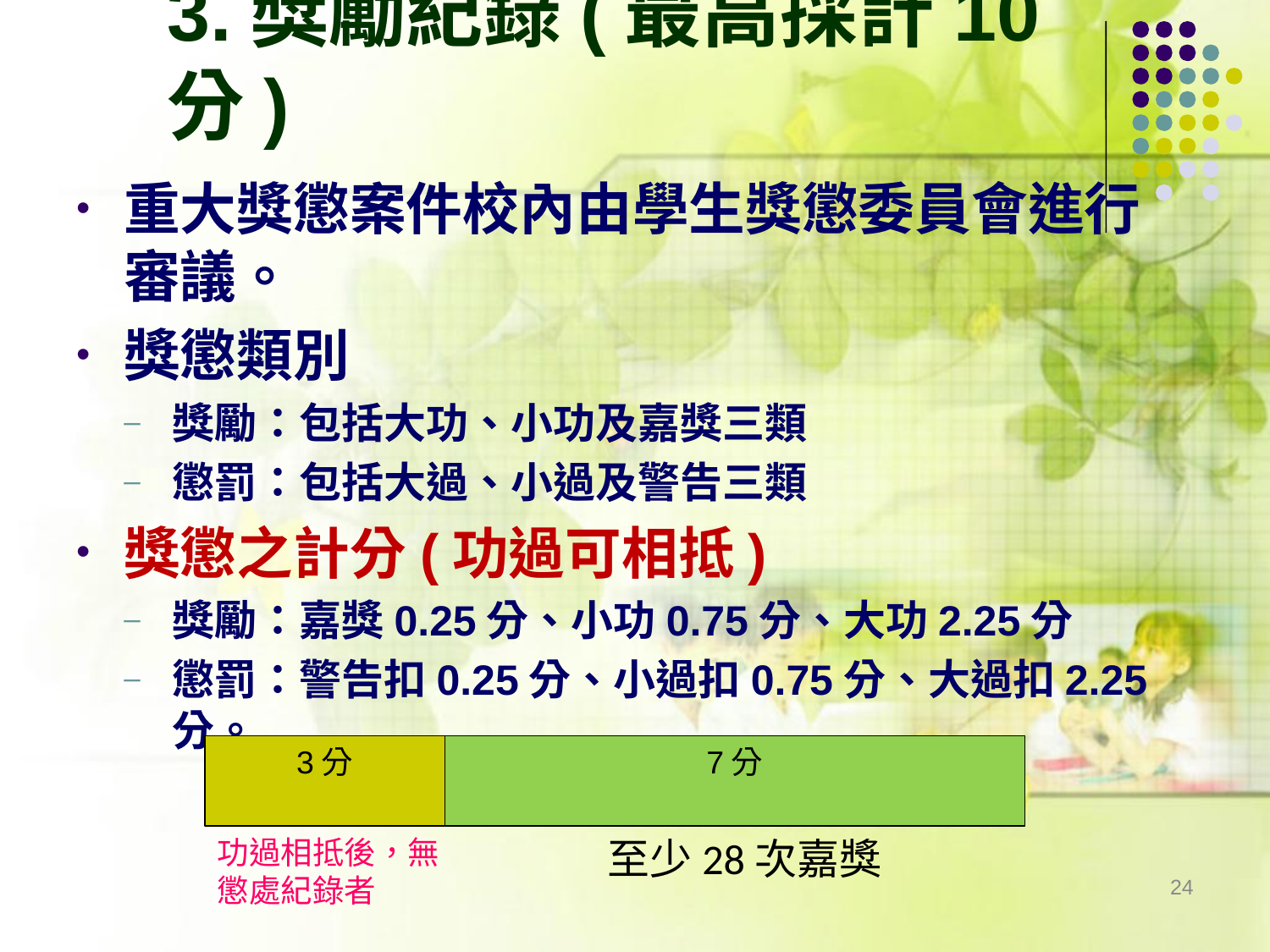

# 3.獎勵紀錄(最高採計10分)
重大獎懲案件校內由學生獎懲委員會進行審議。
獎懲類別
獎勵：包括大功、小功及嘉獎三類
懲罰：包括大過、小過及警告三類
獎懲之計分(功過可相抵)
獎勵：嘉獎0.25分、小功0.75分、大功2.25分
懲罰：警告扣0.25分、小過扣0.75分、大過扣2.25分。

3分
7分
至少28次嘉獎
功過相抵後，無懲處紀錄者
24